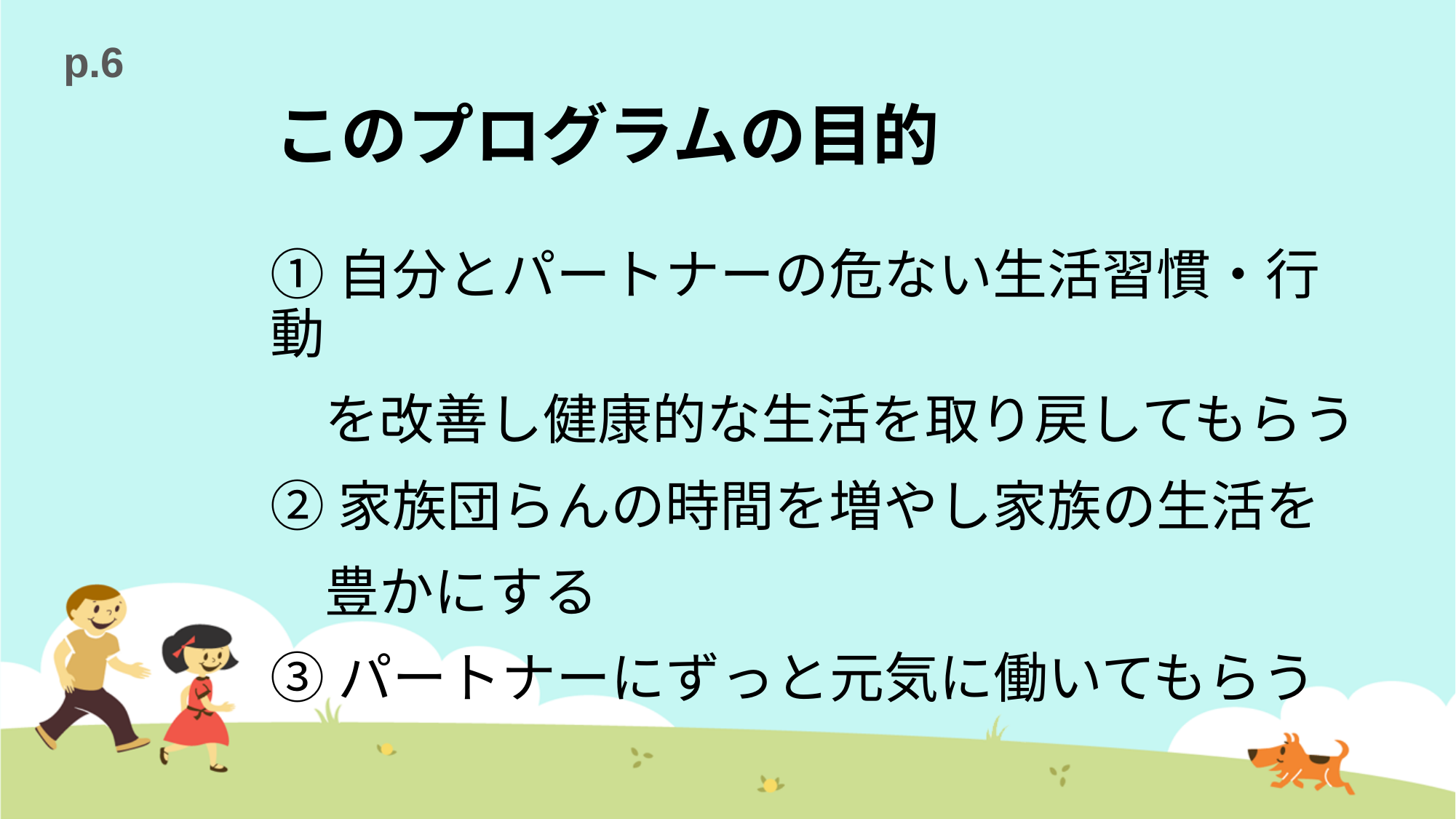

p.6
# このプログラムの目的
①自分とパートナーの危ない生活習慣・行動
　を改善し健康的な生活を取り戻してもらう
②家族団らんの時間を増やし家族の生活を
　豊かにする
③パートナーにずっと元気に働いてもらう